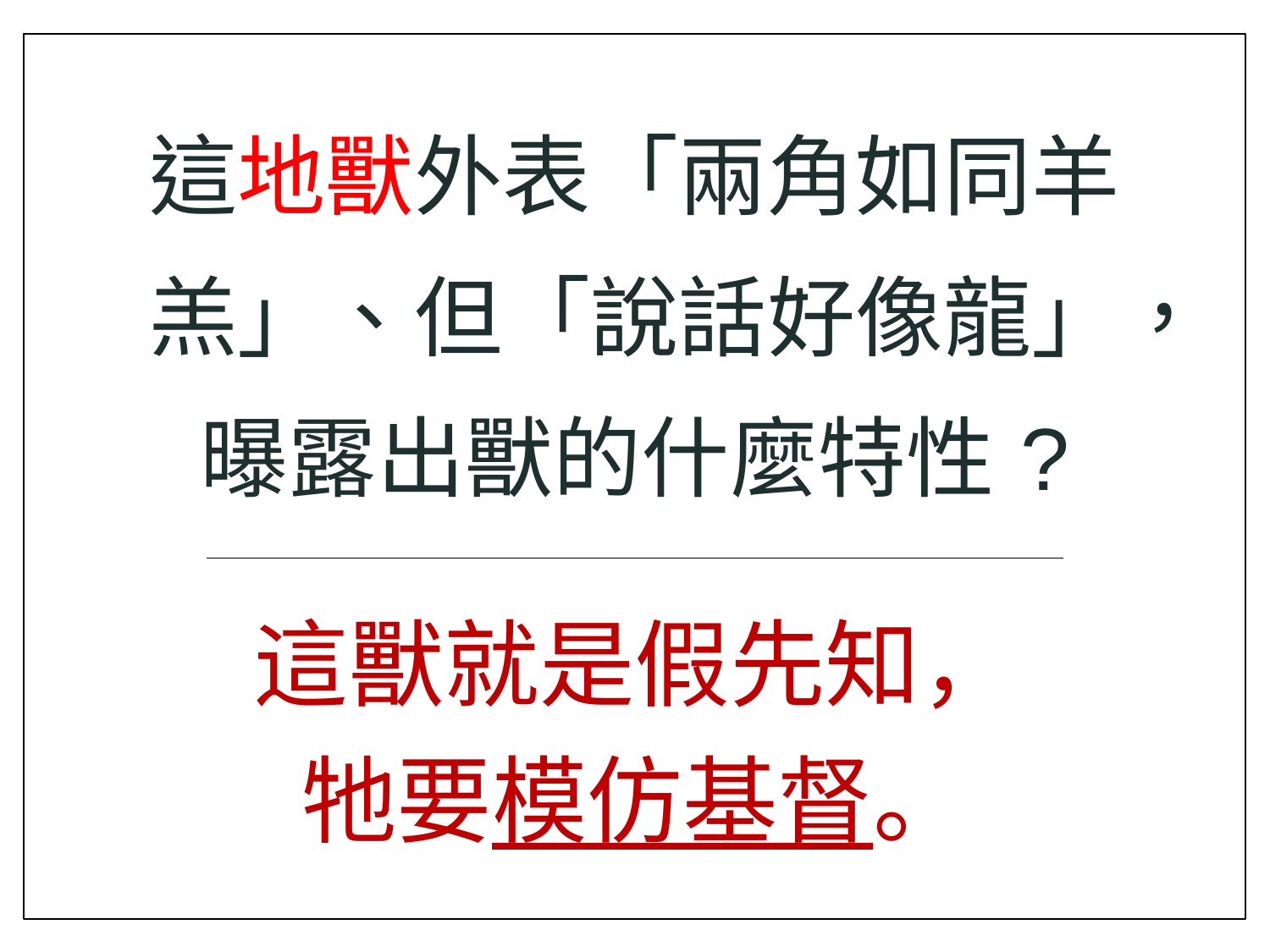

# 這地獸外表「兩角如同羊羔」、但「說話好像龍」，曝露出獸的什麼特性?
這獸就是假先知，
牠要模仿基督。